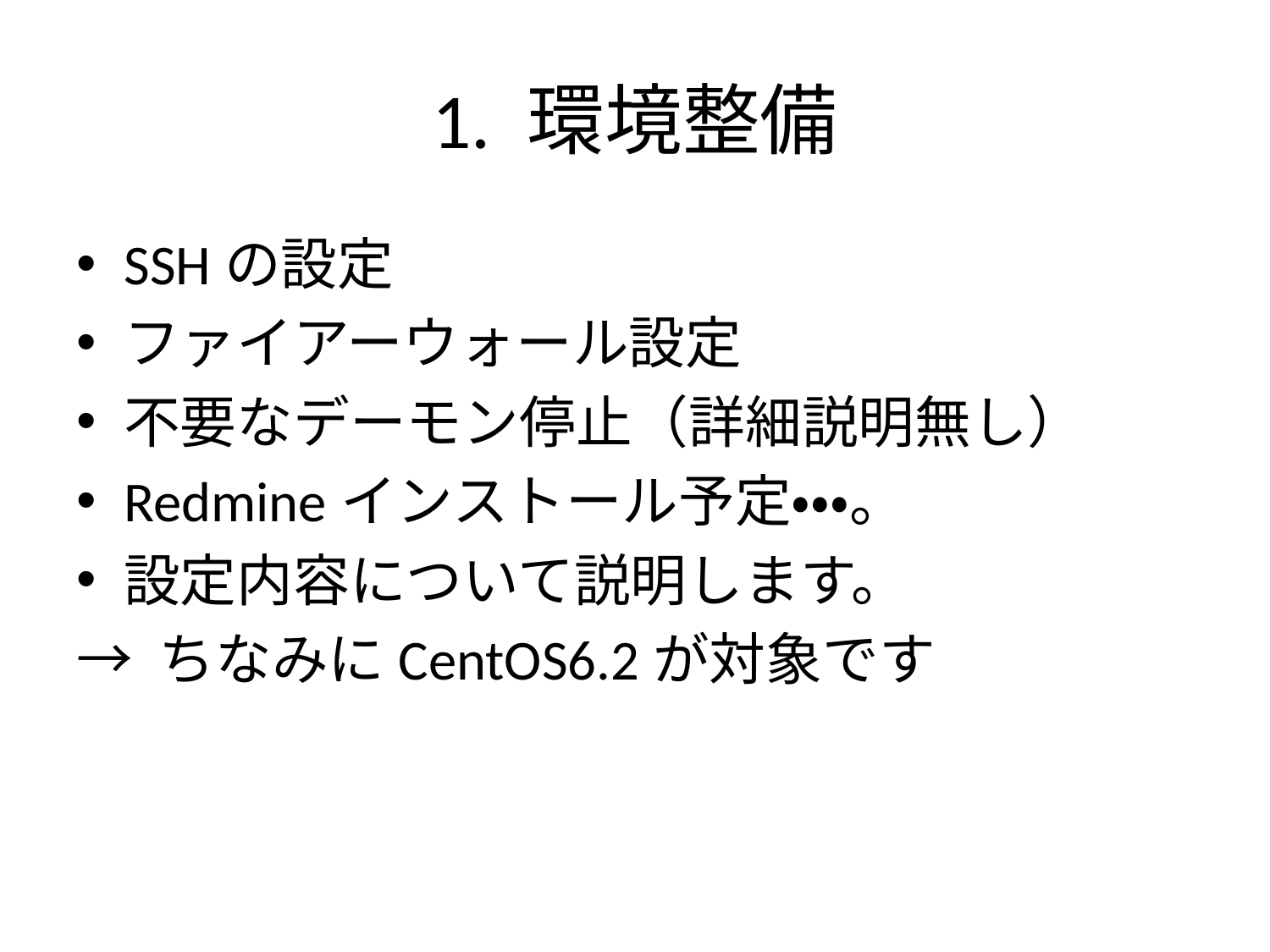

# 1. 環境整備
SSHの設定
ファイアーウォール設定
不要なデーモン停止（詳細説明無し）
Redmineインストール予定・・・。
設定内容について説明します。
→ ちなみにCentOS6.2が対象です